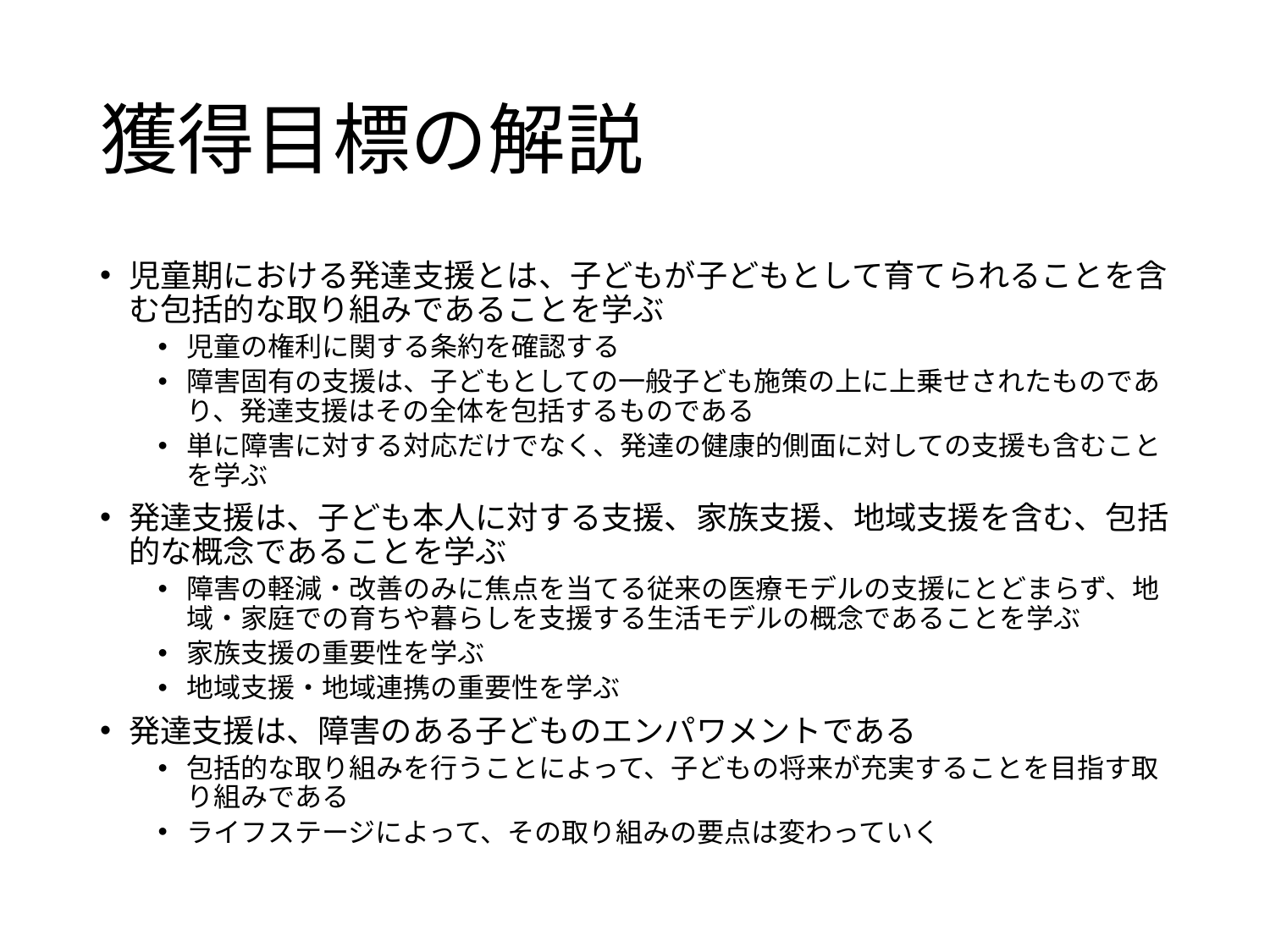

# 獲得目標の解説
児童期における発達支援とは、子どもが子どもとして育てられることを含む包括的な取り組みであることを学ぶ
児童の権利に関する条約を確認する
障害固有の支援は、子どもとしての一般子ども施策の上に上乗せされたものであり、発達支援はその全体を包括するものである
単に障害に対する対応だけでなく、発達の健康的側面に対しての支援も含むことを学ぶ
発達支援は、子ども本人に対する支援、家族支援、地域支援を含む、包括的な概念であることを学ぶ
障害の軽減・改善のみに焦点を当てる従来の医療モデルの支援にとどまらず、地域・家庭での育ちや暮らしを支援する生活モデルの概念であることを学ぶ
家族支援の重要性を学ぶ
地域支援・地域連携の重要性を学ぶ
発達支援は、障害のある子どものエンパワメントである
包括的な取り組みを行うことによって、子どもの将来が充実することを目指す取り組みである
ライフステージによって、その取り組みの要点は変わっていく